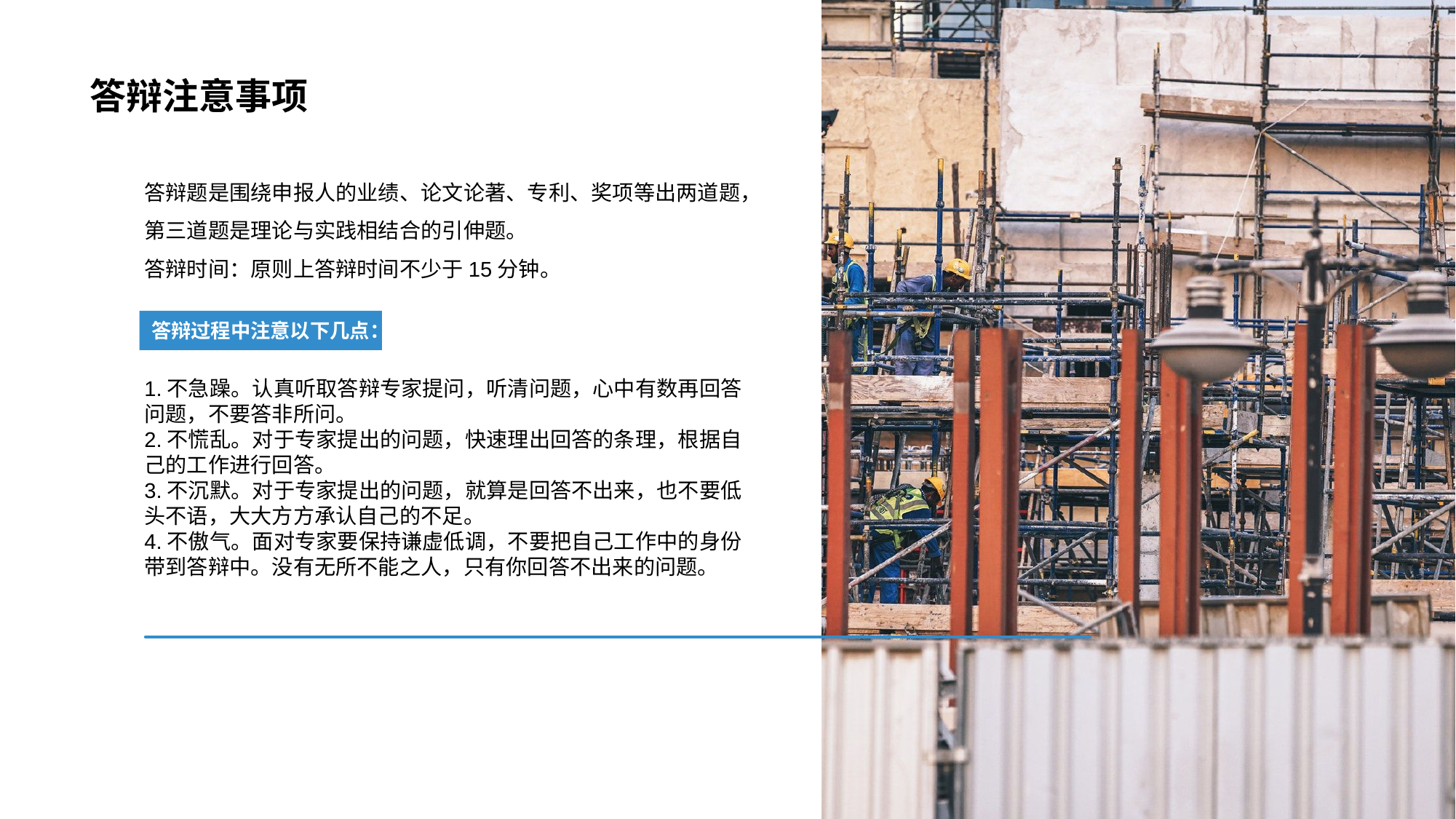

# 答辩注意事项

答辩题是围绕申报人的业绩、论文论著、专利、奖项等出两道题，第三道题是理论与实践相结合的引伸题。
答辩时间：原则上答辩时间不少于15分钟。
答辩过程中注意以下几点：
1.不急躁。认真听取答辩专家提问，听清问题，心中有数再回答问题，不要答非所问。
2.不慌乱。对于专家提出的问题，快速理出回答的条理，根据自己的工作进行回答。
3.不沉默。对于专家提出的问题，就算是回答不出来，也不要低头不语，大大方方承认自己的不足。
4.不傲气。面对专家要保持谦虚低调，不要把自己工作中的身份带到答辩中。没有无所不能之人，只有你回答不出来的问题。